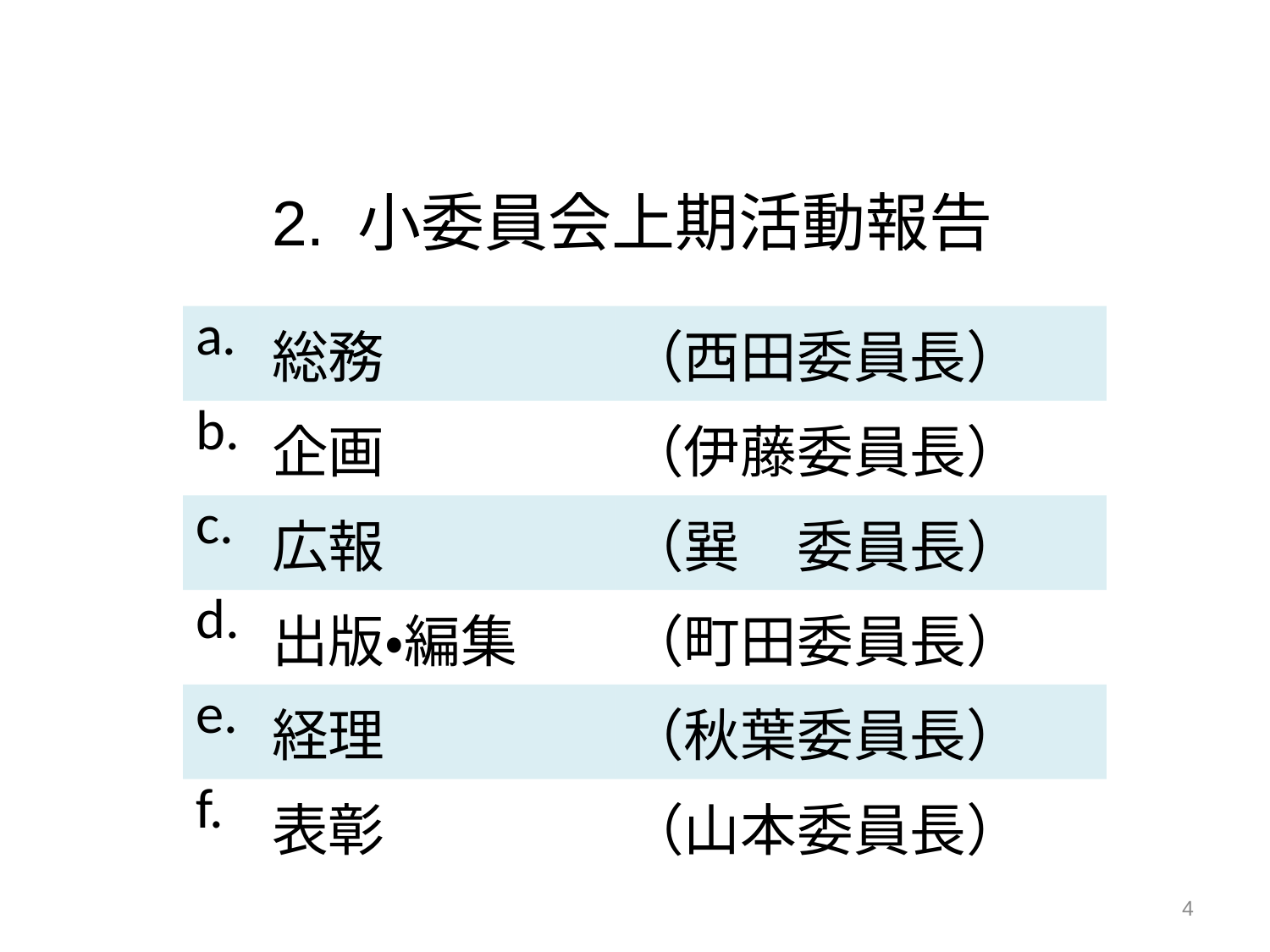

2. 小委員会上期活動報告
| a. | 総務 | （西田委員長） |
| --- | --- | --- |
| b. | 企画 | （伊藤委員長） |
| c. | 広報 | （巽　委員長） |
| d. | 出版・編集 | （町田委員長） |
| e. | 経理 | （秋葉委員長） |
| f. | 表彰 | （山本委員長） |
4